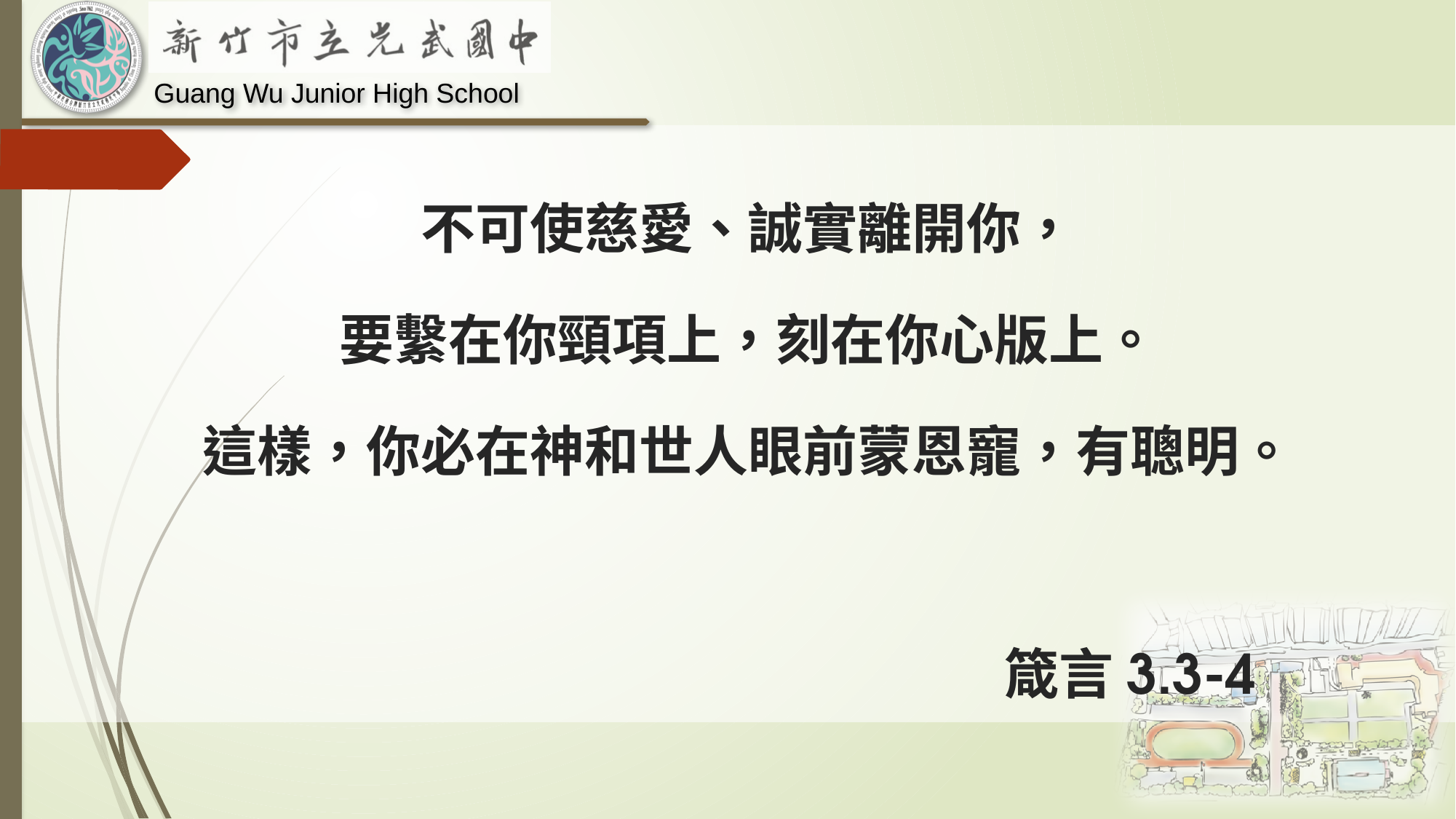

不可使慈愛、誠實離開你，
要繫在你頸項上，刻在你心版上。
這樣，你必在神和世人眼前蒙恩寵，有聰明。
																		箴言3.3-4